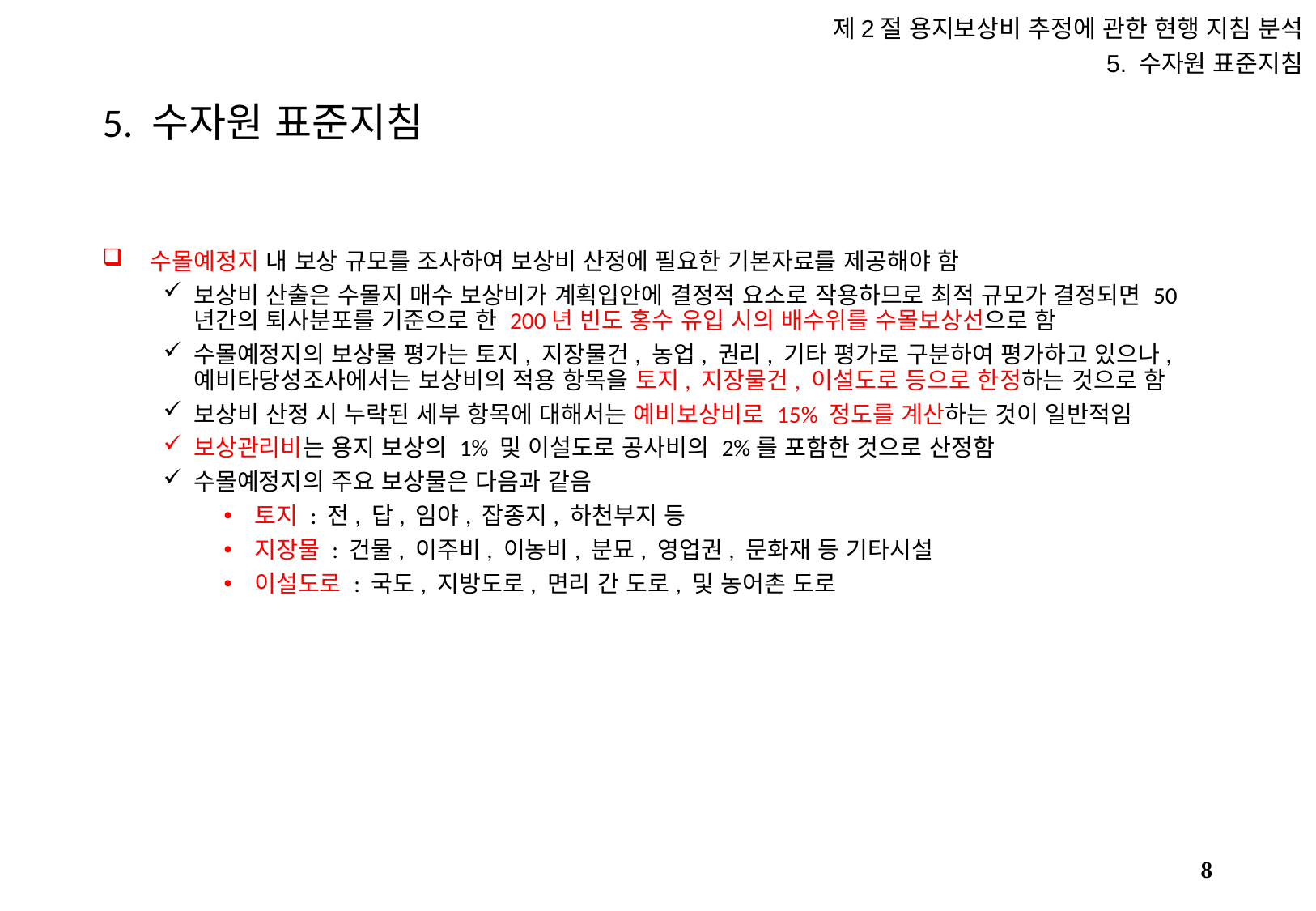

제2절 용지보상비 추정에 관한 현행 지침 분석
5. 수자원 표준지침
# 5. 수자원 표준지침
수몰예정지 내 보상 규모를 조사하여 보상비 산정에 필요한 기본자료를 제공해야 함
보상비 산출은 수몰지 매수 보상비가 계획입안에 결정적 요소로 작용하므로 최적 규모가 결정되면 50년간의 퇴사분포를 기준으로 한 200년 빈도 홍수 유입 시의 배수위를 수몰보상선으로 함
수몰예정지의 보상물 평가는 토지, 지장물건, 농업, 권리, 기타 평가로 구분하여 평가하고 있으나, 예비타당성조사에서는 보상비의 적용 항목을 토지, 지장물건, 이설도로 등으로 한정하는 것으로 함
보상비 산정 시 누락된 세부 항목에 대해서는 예비보상비로 15% 정도를 계산하는 것이 일반적임
보상관리비는 용지 보상의 1% 및 이설도로 공사비의 2%를 포함한 것으로 산정함
수몰예정지의 주요 보상물은 다음과 같음
토지 : 전, 답, 임야, 잡종지, 하천부지 등
지장물 : 건물, 이주비, 이농비, 분묘, 영업권, 문화재 등 기타시설
이설도로 : 국도, 지방도로, 면리 간 도로, 및 농어촌 도로
8